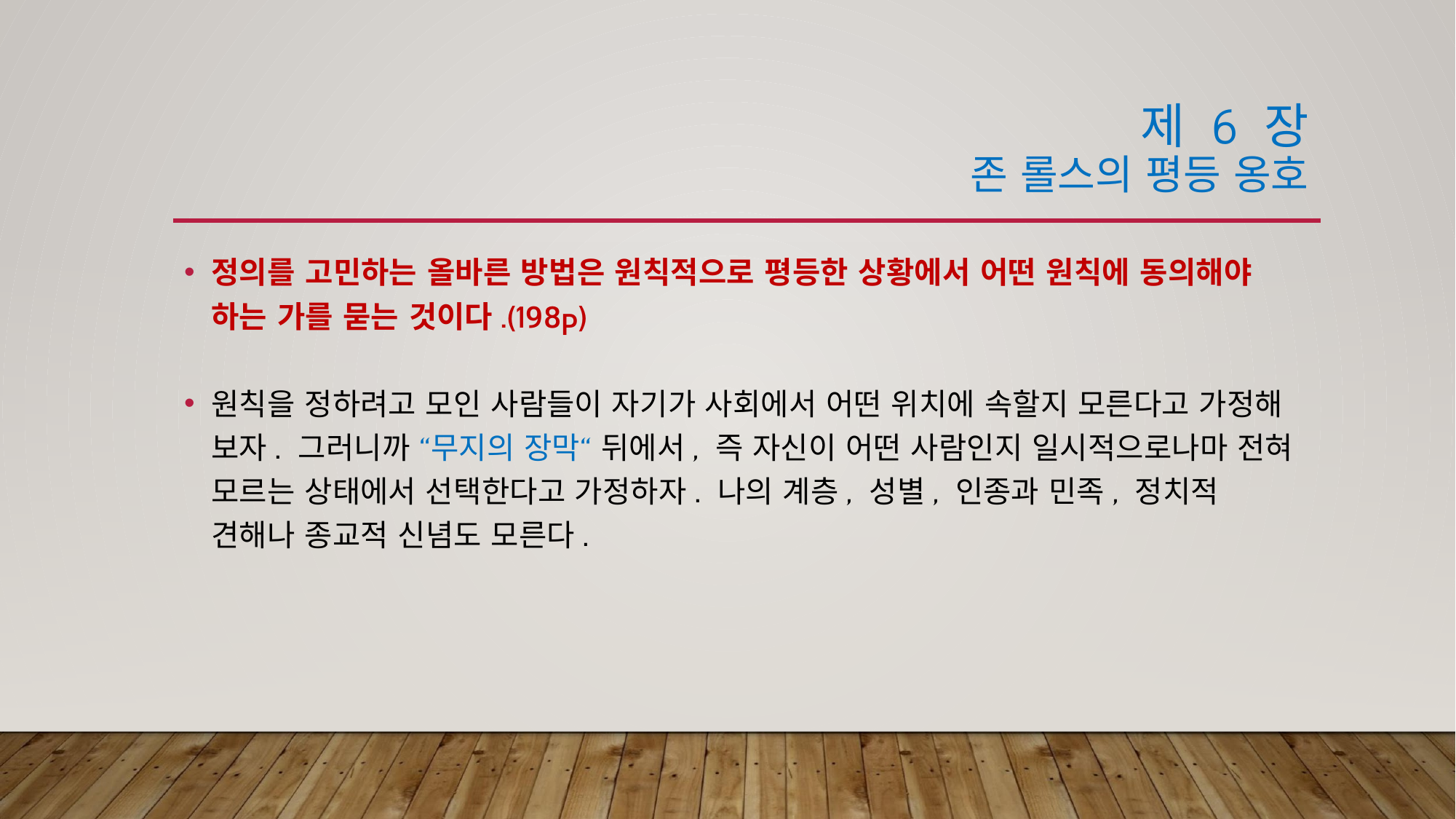

# 제 6 장 존 롤스의 평등 옹호
정의를 고민하는 올바른 방법은 원칙적으로 평등한 상황에서 어떤 원칙에 동의해야 하는 가를 묻는 것이다.(198p)

원칙을 정하려고 모인 사람들이 자기가 사회에서 어떤 위치에 속할지 모른다고 가정해 보자. 그러니까 “무지의 장막“ 뒤에서, 즉 자신이 어떤 사람인지 일시적으로나마 전혀 모르는 상태에서 선택한다고 가정하자. 나의 계층, 성별, 인종과 민족, 정치적 견해나 종교적 신념도 모른다.